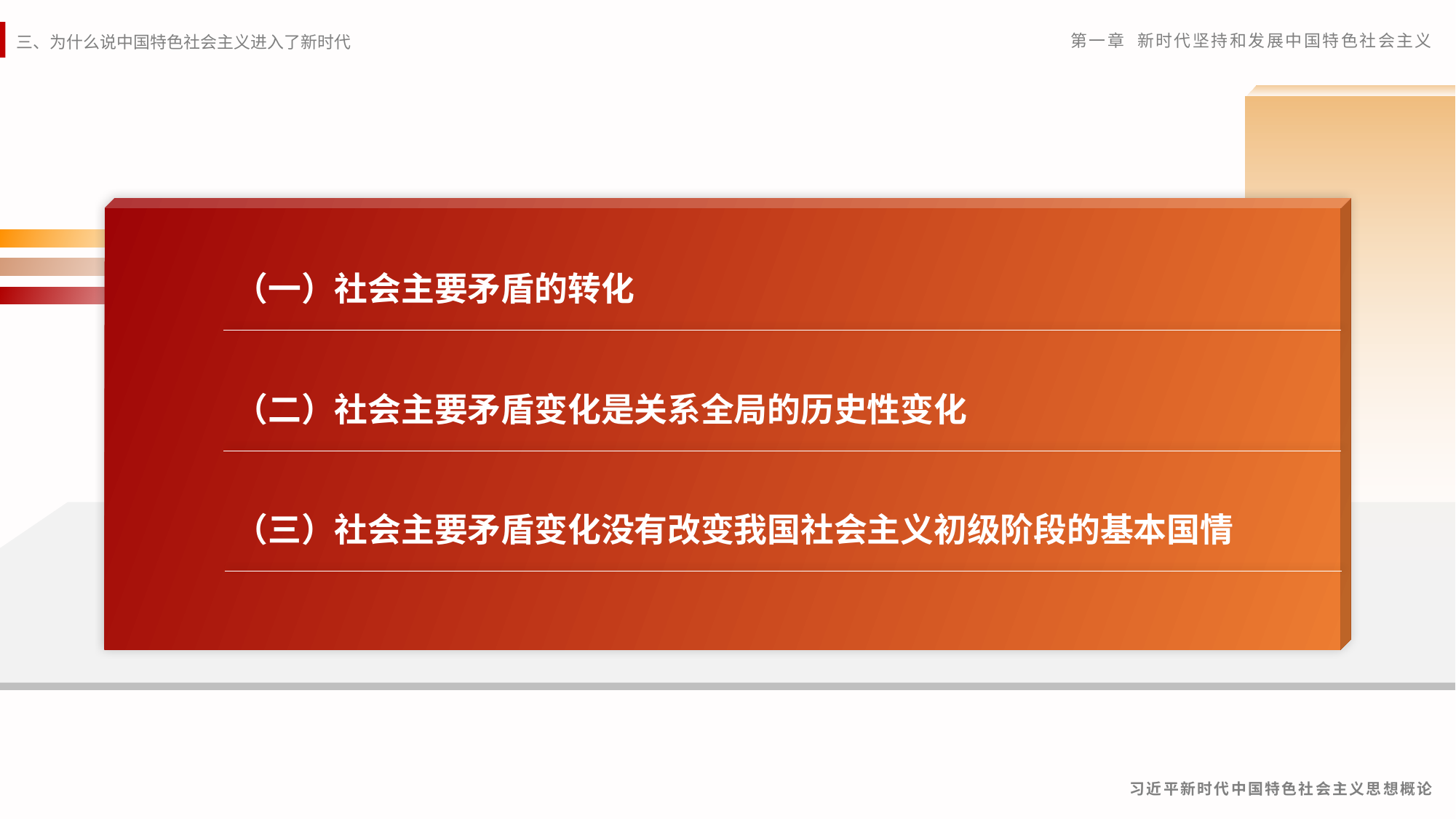

（一）社会主要矛盾的转化
（二）社会主要矛盾变化是关系全局的历史性变化
（三）社会主要矛盾变化没有改变我国社会主义初级阶段的基本国情